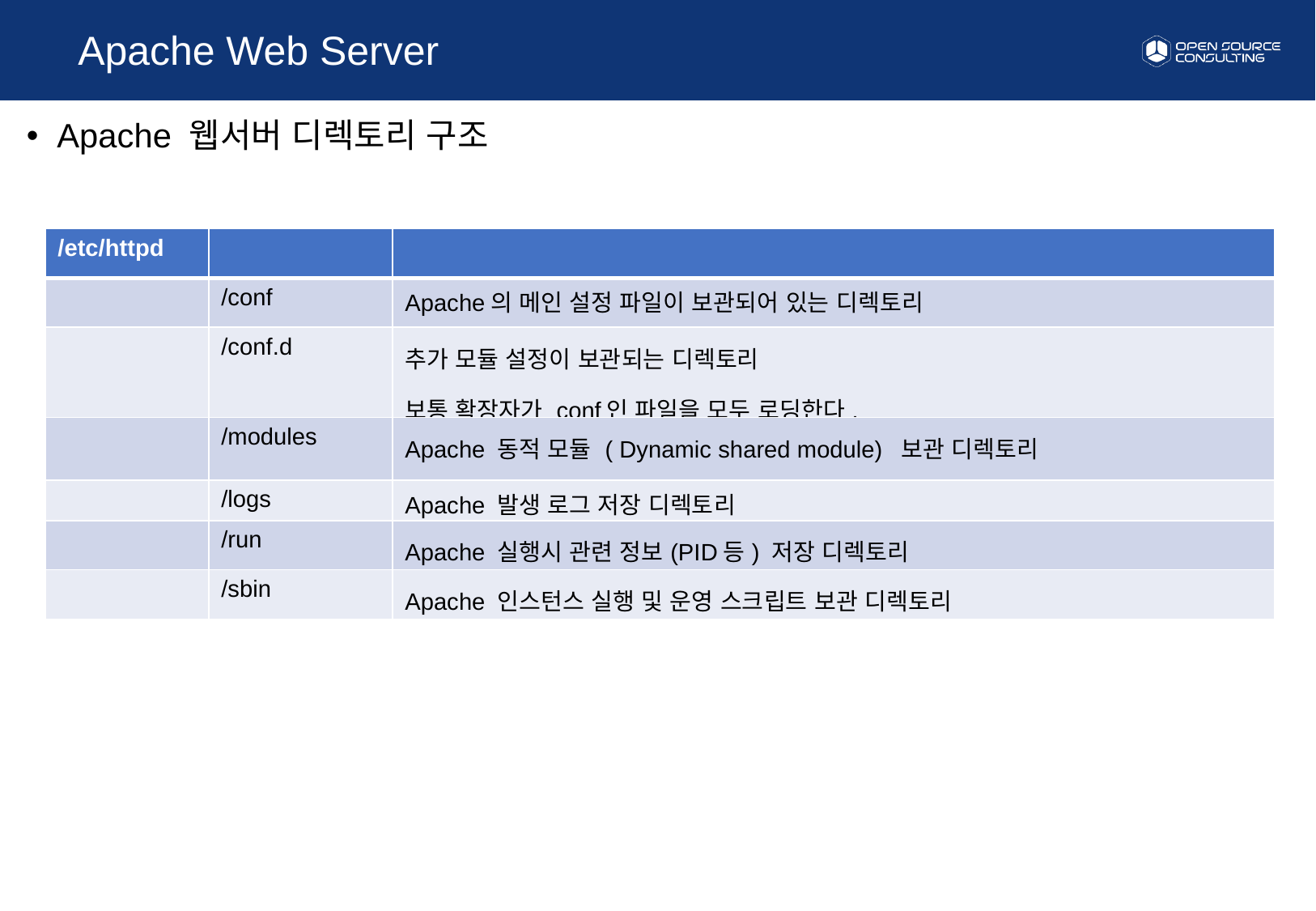

Apache Web Server
Apache 웹서버 디렉토리 구조
| /etc/httpd |  |  |
| --- | --- | --- |
|  | /conf | Apache의 메인 설정 파일이 보관되어 있는 디렉토리 |
|  | /conf.d | 추가 모듈 설정이 보관되는 디렉토리 보통 확장자가 conf인 파일을 모두 로딩한다. |
|  | /modules | Apache 동적 모듈 ( Dynamic shared module) 보관 디렉토리 |
|  | /logs | Apache 발생 로그 저장 디렉토리 |
|  | /run | Apache 실행시 관련 정보(PID등) 저장 디렉토리 |
|  | /sbin | Apache 인스턴스 실행 및 운영 스크립트 보관 디렉토리 |